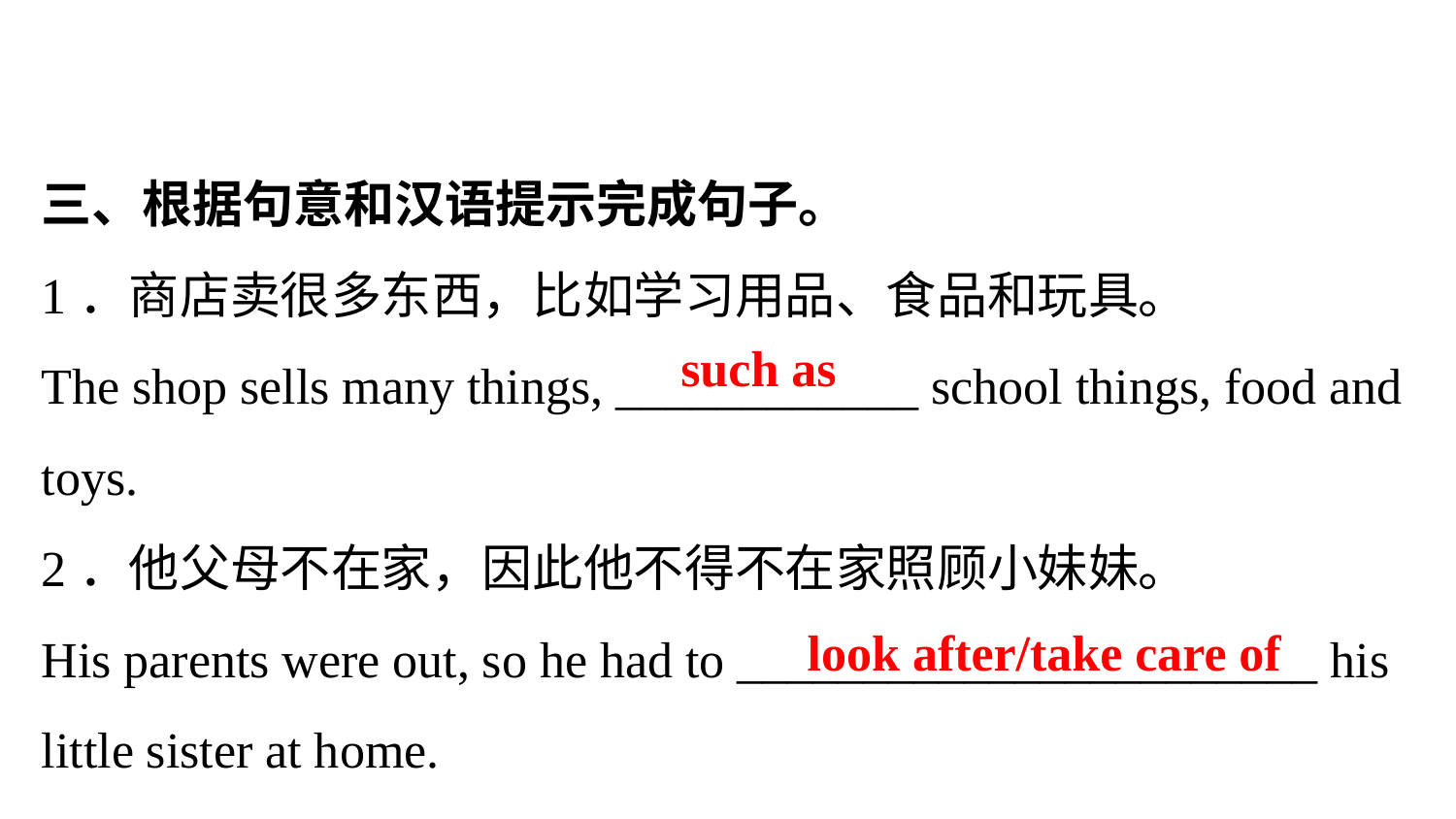

三、根据句意和汉语提示完成句子。
1．商店卖很多东西，比如学习用品、食品和玩具。
The shop sells many things, ____________ school things, food and toys.
2．他父母不在家，因此他不得不在家照顾小妹妹。
His parents were out, so he had to _______________________ his little sister at home.

such as
look after/take care of